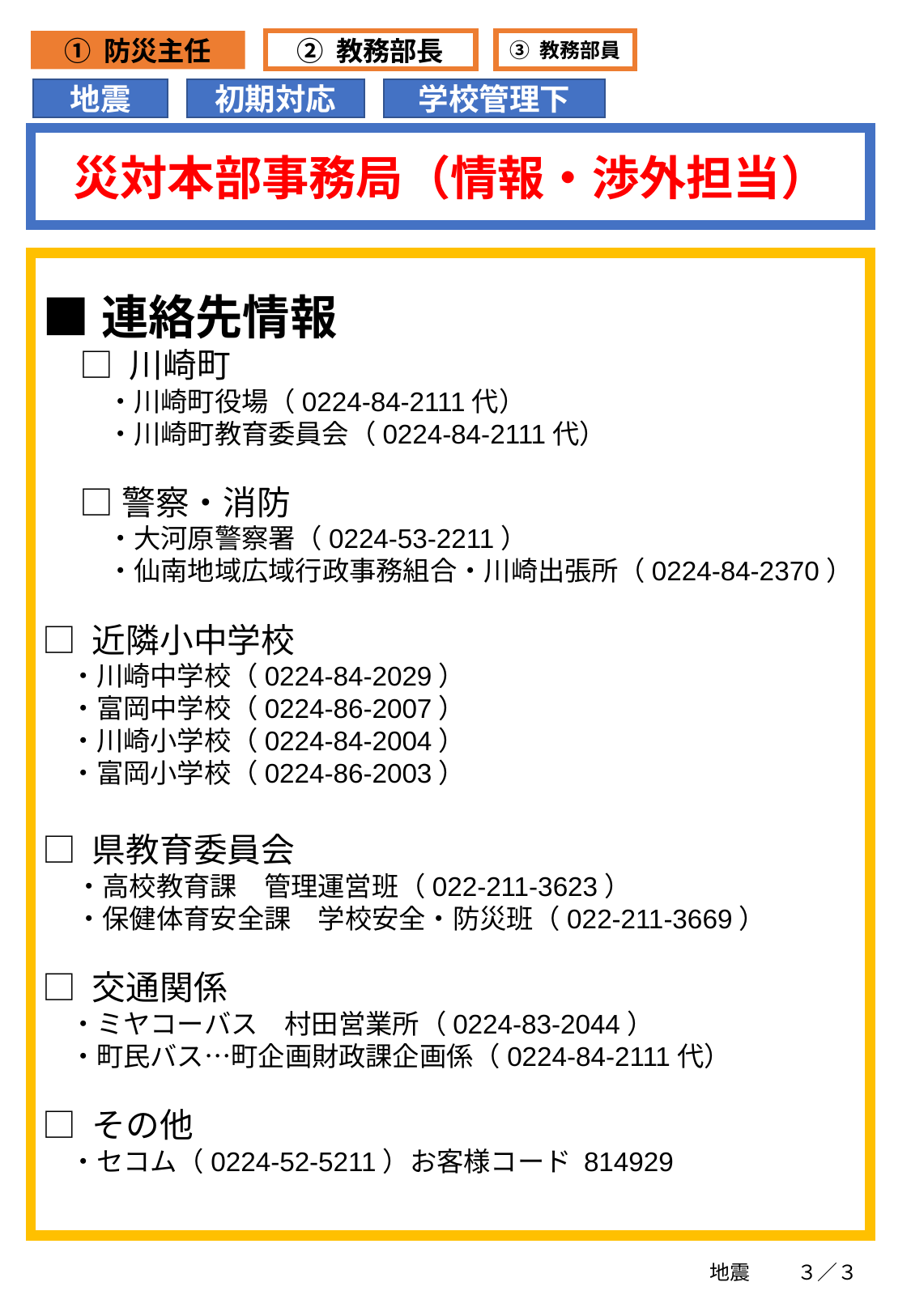

① 防災主任
③ 教務部員
② 教務部長
地震
初期対応
学校管理下
災対本部事務局（情報・渉外担当）
■連絡先情報
□ 川崎町
　・川崎町役場（0224-84-2111代）
　・川崎町教育委員会（0224-84-2111代）

□警察・消防
　・大河原警察署（0224-53-2211）
　・仙南地域広域行政事務組合・川崎出張所（0224-84-2370）

□ 近隣小中学校
　・川崎中学校（0224-84-2029）
　・富岡中学校（0224-86-2007）
　・川崎小学校（0224-84-2004）
　・富岡小学校（0224-86-2003）

□ 県教育委員会
　 ・高校教育課　管理運営班（022-211-3623）
　 ・保健体育安全課　学校安全・防災班（022-211-3669）

□ 交通関係
　・ミヤコーバス　村田営業所（0224-83-2044）
　・町民バス…町企画財政課企画係（0224-84-2111代）

□ その他
　・セコム（0224-52-5211）お客様コード 814929
地震
３／３